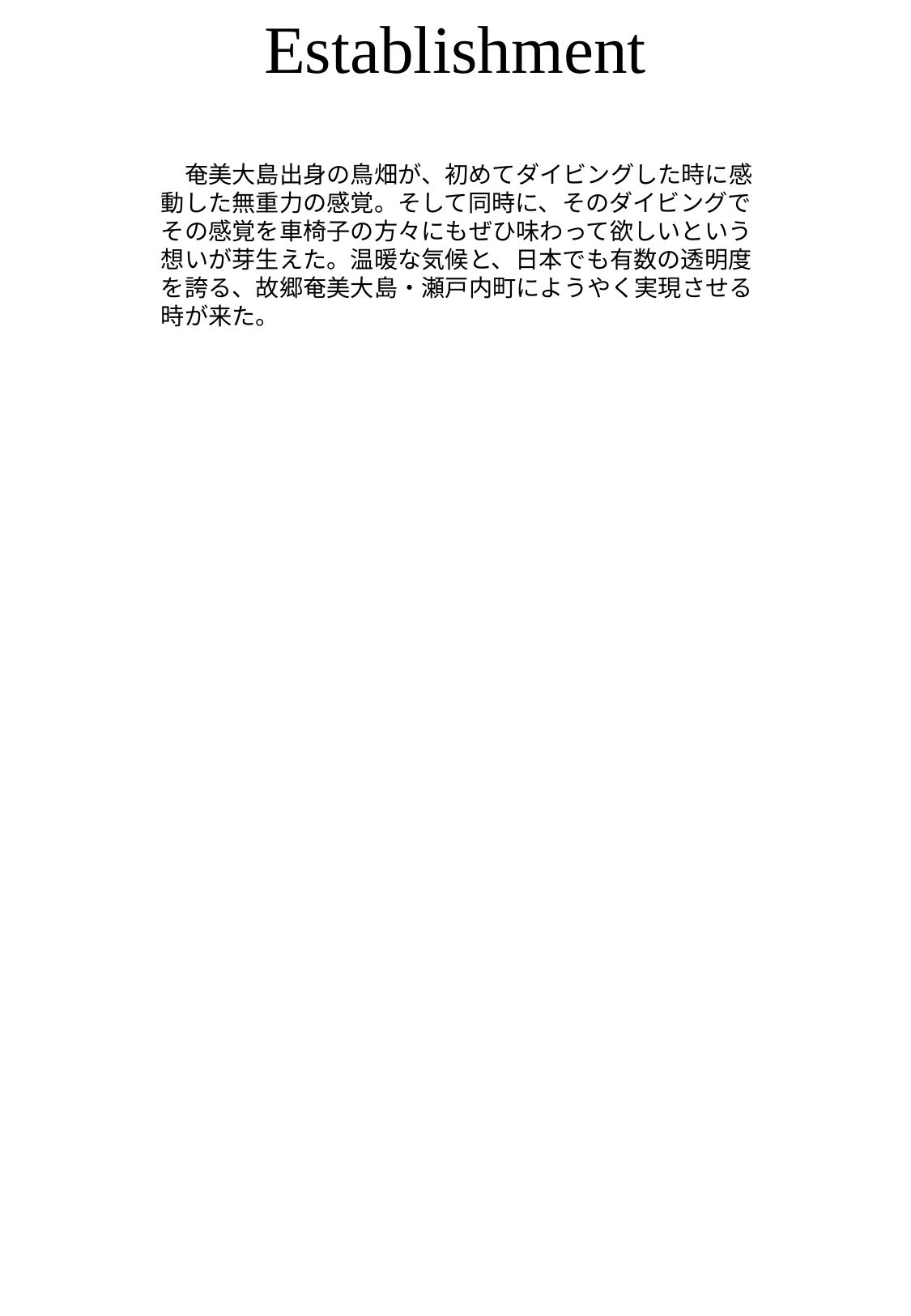

Establishment

　奄美大島出身の鳥畑が、初めてダイビングした時に感動した無重力の感覚。そして同時に、そのダイビングでその感覚を車椅子の方々にもぜひ味わって欲しいという想いが芽生えた。温暖な気候と、日本でも有数の透明度を誇る、故郷奄美大島・瀬戸内町にようやく実現させる時が来た。